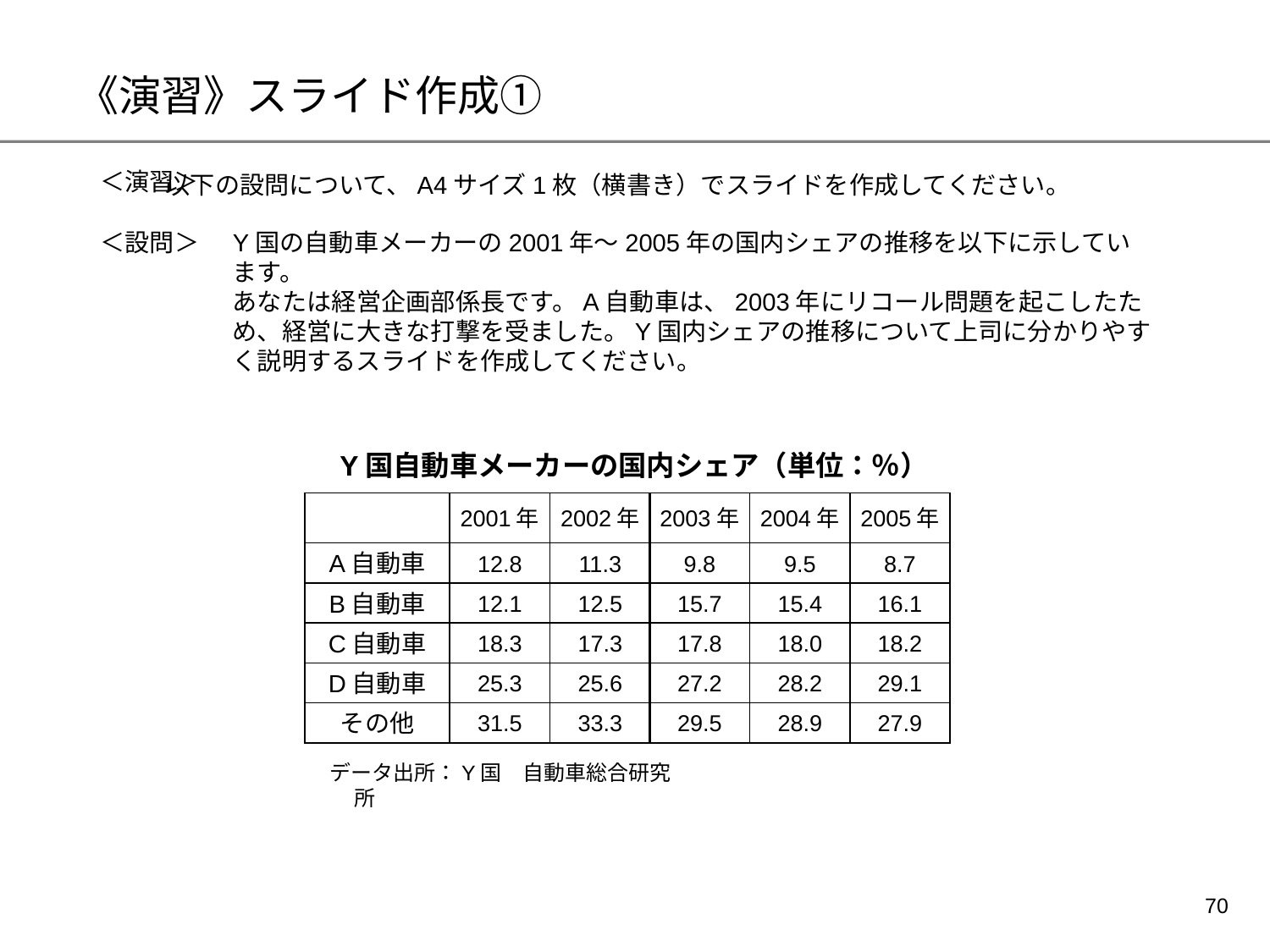

# 《演習》スライド作成①
＜演習＞
以下の設問について、A4サイズ1枚（横書き）でスライドを作成してください。
＜設問＞
Y国の自動車メーカーの2001年～2005年の国内シェアの推移を以下に示しています。
あなたは経営企画部係長です。A自動車は、2003年にリコール問題を起こしたため、経営に大きな打撃を受ました。Y国内シェアの推移について上司に分かりやすく説明するスライドを作成してください。
Y国自動車メーカーの国内シェア（単位：％）

2001年
2002年
2003年
2004年
2005年
A自動車
12.8
11.3
9.8
9.5
8.7
B自動車
12.1
12.5
15.7
15.4
16.1
C自動車
18.3
17.3
17.8
18.0
18.2
D自動車
25.3
25.6
27.2
28.2
29.1
その他
31.5
33.3
29.5
28.9
27.9
データ出所：Y国　自動車総合研究所
70